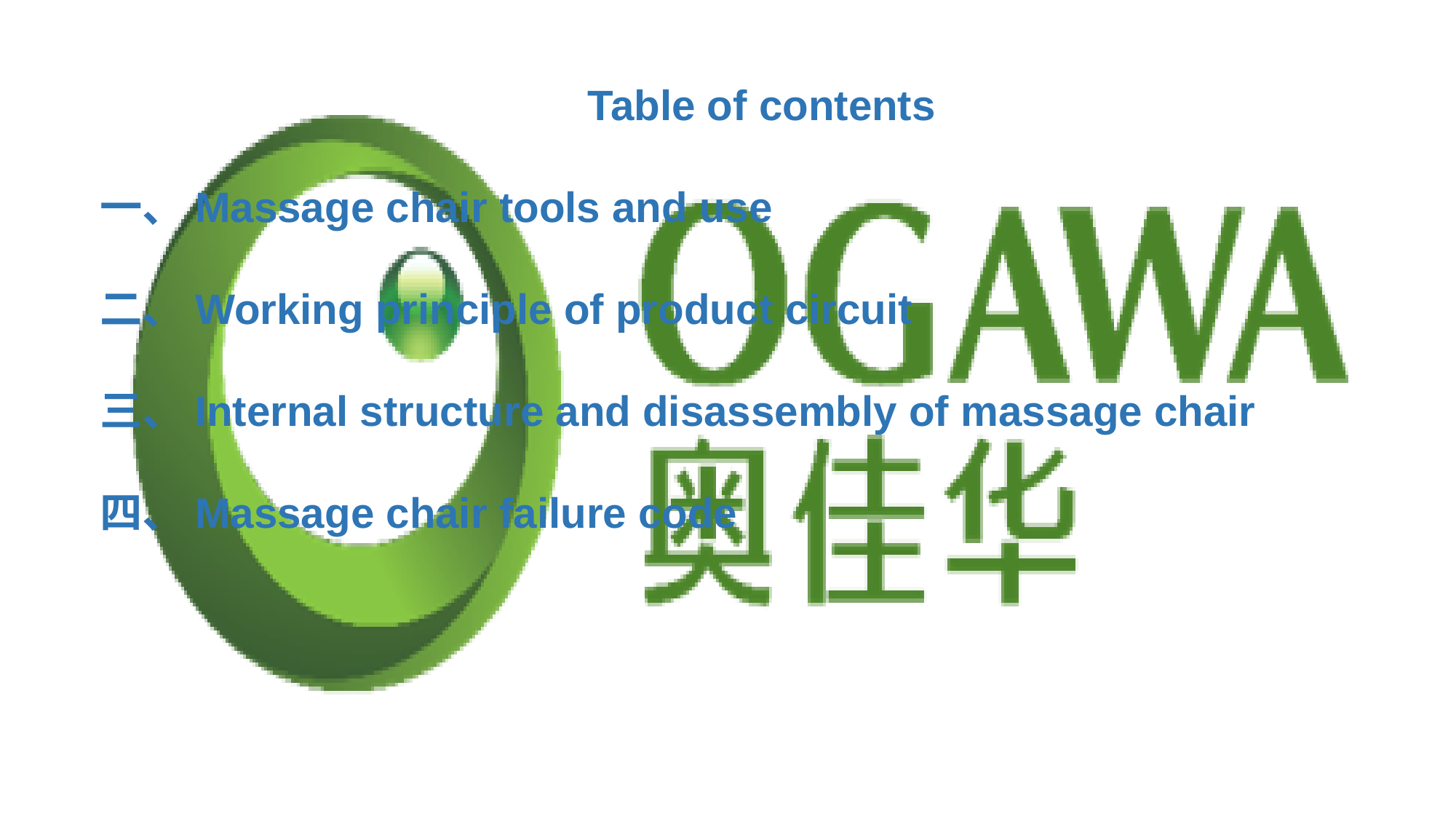

Table of contents

一、Massage chair tools and use

二、Working principle of product circuit

三、Internal structure and disassembly of massage chair

四、Massage chair failure code